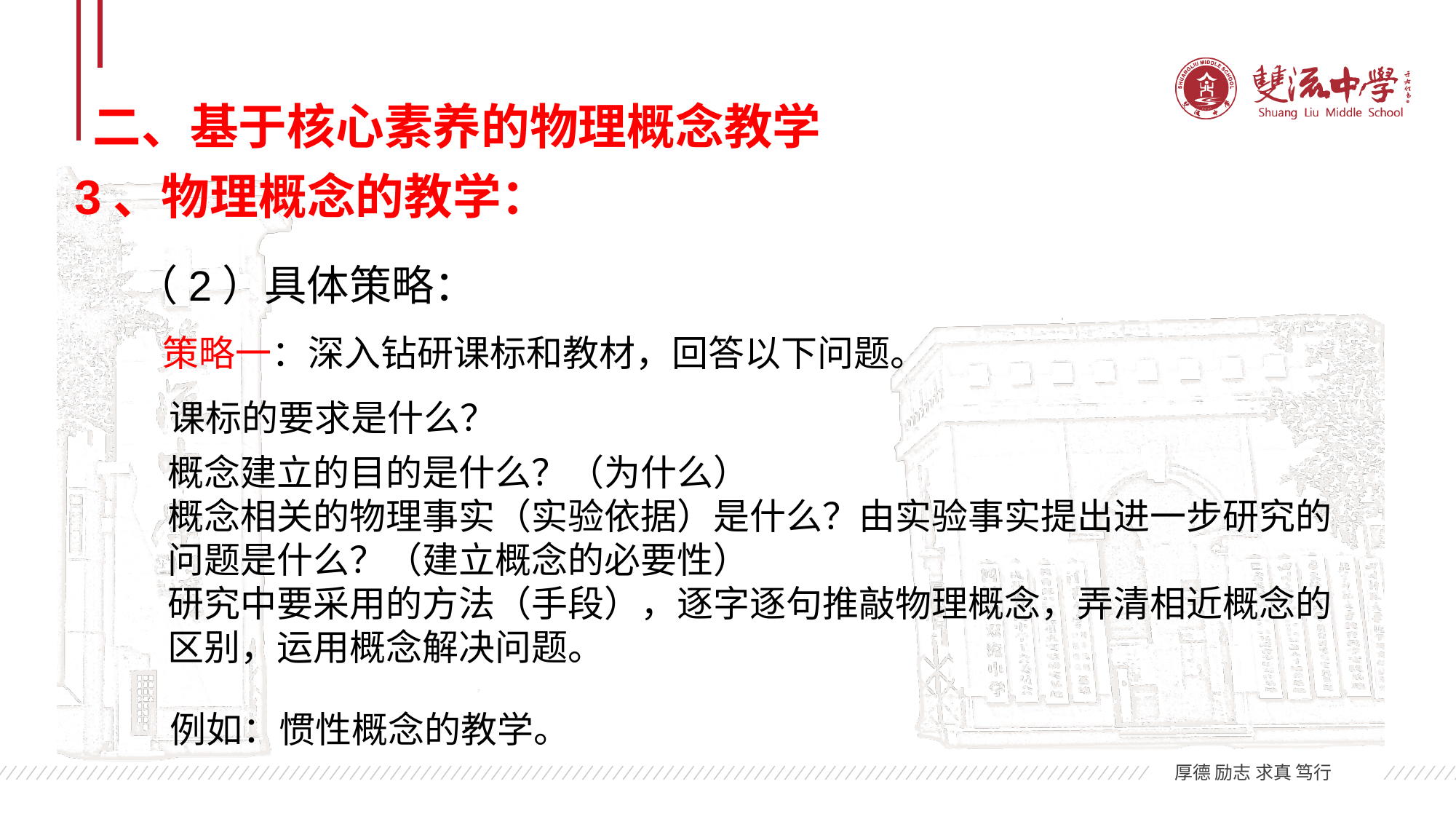

二、基于核心素养的物理概念教学
3、物理概念的教学：
（2）具体策略：
策略一：深入钻研课标和教材，回答以下问题。
课标的要求是什么？
概念建立的目的是什么？（为什么）
概念相关的物理事实（实验依据）是什么？由实验事实提出进一步研究的问题是什么？（建立概念的必要性）
研究中要采用的方法（手段），逐字逐句推敲物理概念，弄清相近概念的区别，运用概念解决问题。
例如：惯性概念的教学。